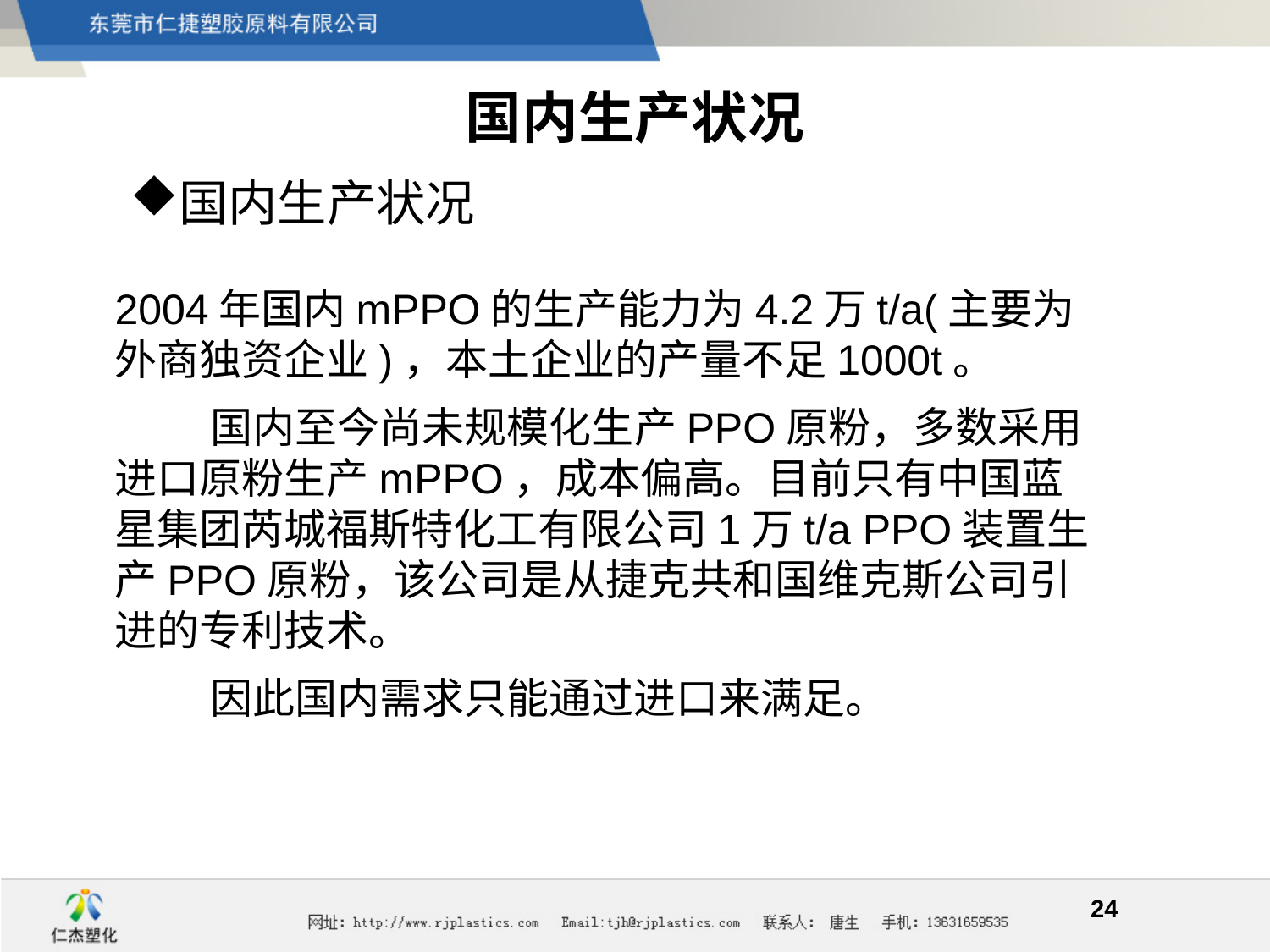

# 国内生产状况
国内生产状况
         2004年国内mPPO的生产能力为4.2万t/a(主要为外商独资企业)，本土企业的产量不足1000t。
         国内至今尚未规模化生产PPO原粉，多数采用进口原粉生产mPPO，成本偏高。目前只有中国蓝星集团芮城福斯特化工有限公司1万t/a PPO装置生产PPO原粉，该公司是从捷克共和国维克斯公司引进的专利技术。
         因此国内需求只能通过进口来满足。
24